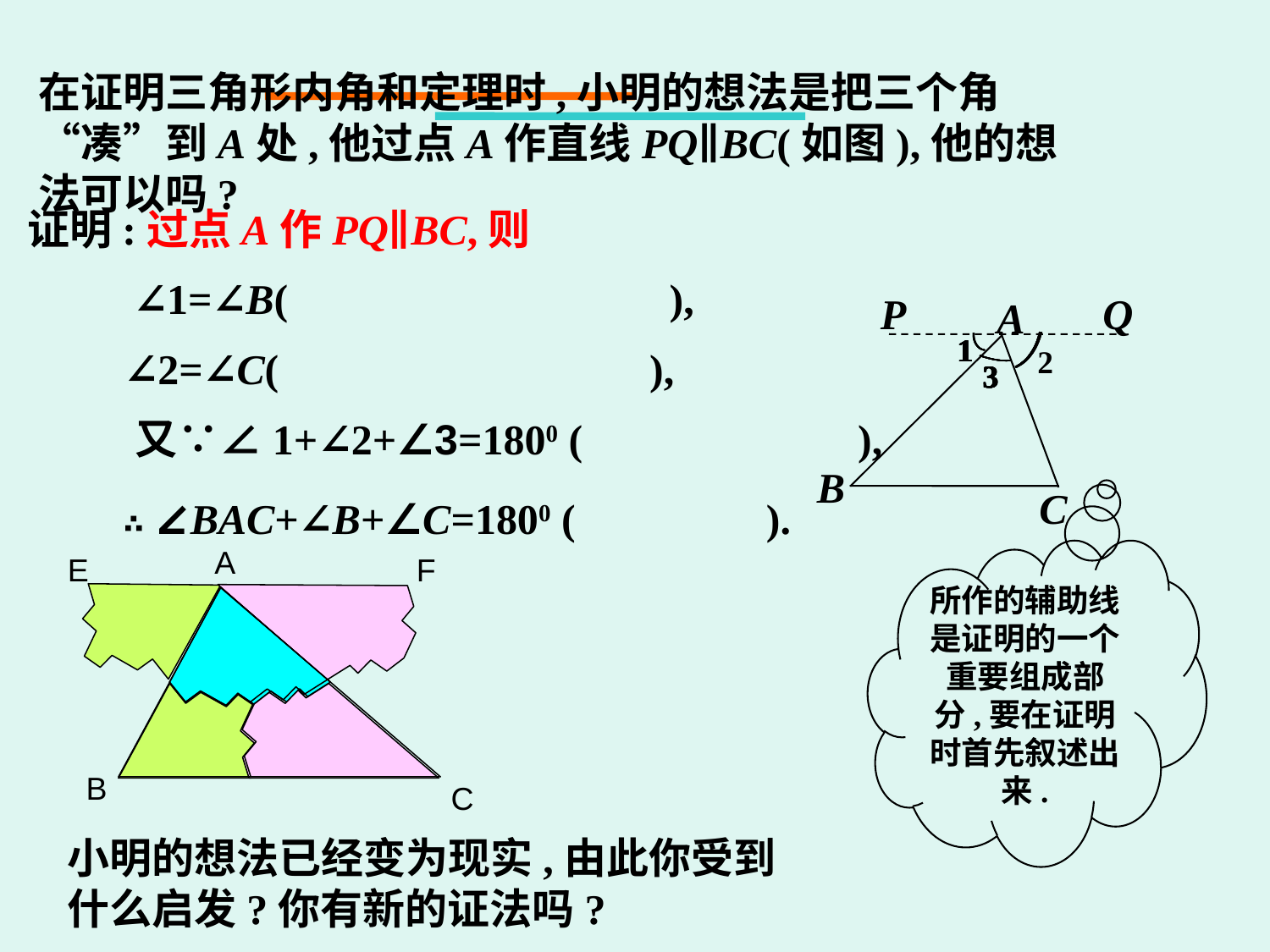

在证明三角形内角和定理时,小明的想法是把三个角“凑”到A处,他过点A作直线PQ∥BC(如图),他的想法可以吗?
证明:过点A作PQ∥BC,则
          ∠1=∠B(                                    ),
P
Q

A

1

3

1

3

1

3

1

3

1

3

1

3

1

3

1

3

           ∠2=∠C(                                   ),
2
     又∵∠1+∠2+∠3=1800 (                          ),
B
C
         ∴ ∠BAC+∠B+∠C=1800 (                  ).

A
E
F

B
C
所作的辅助线是证明的一个重要组成部分,要在证明时首先叙述出来.
小明的想法已经变为现实,由此你受到什么启发?你有新的证法吗?